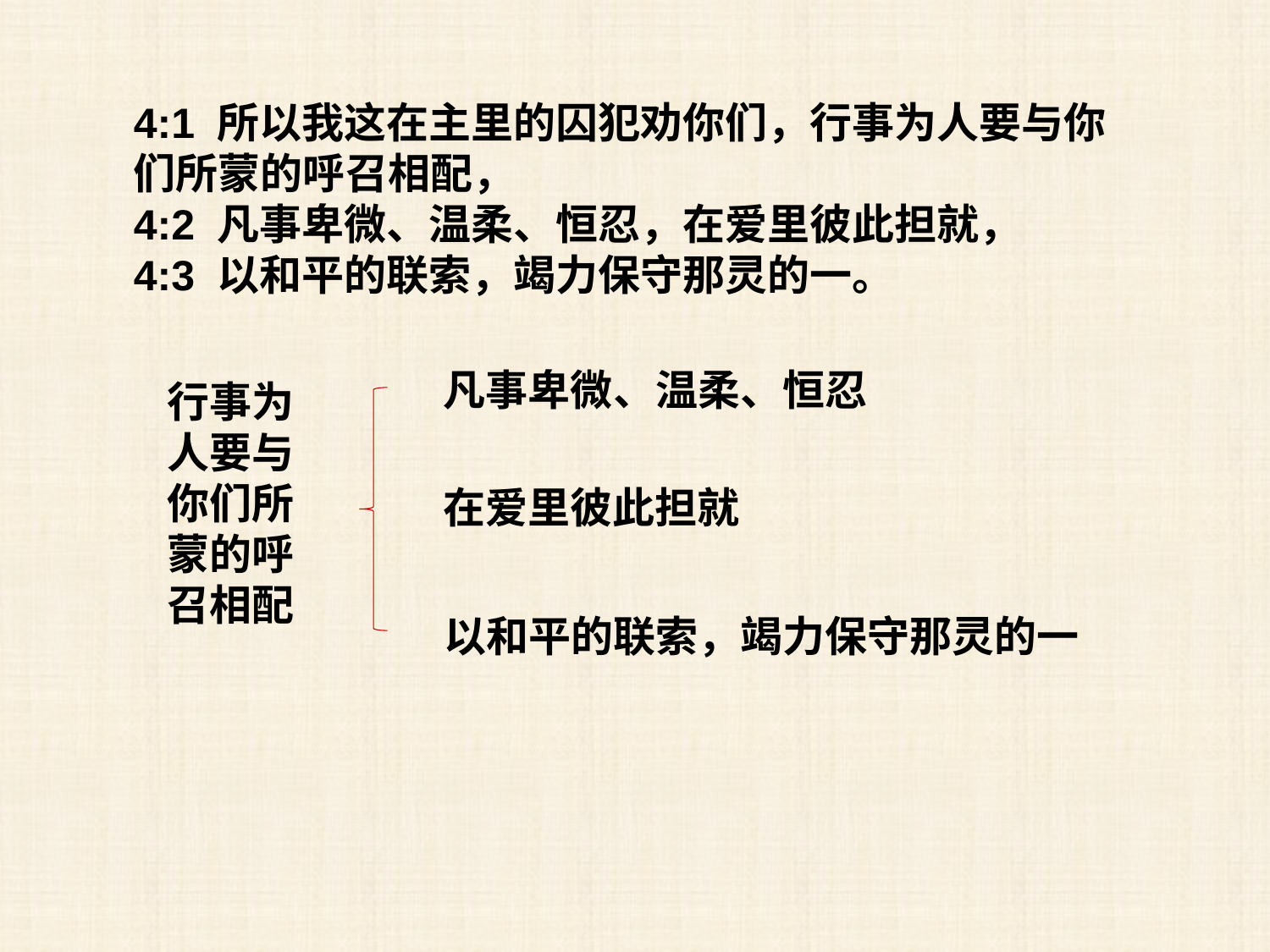

4:1 所以我这在主里的囚犯劝你们，行事为人要与你们所蒙的呼召相配，
4:2 凡事卑微、温柔、恒忍，在爱里彼此担就，
4:3 以和平的联索，竭力保守那灵的一。
凡事卑微、温柔、恒忍
行事为人要与你们所蒙的呼召相配

在爱里彼此担就
以和平的联索，竭力保守那灵的一